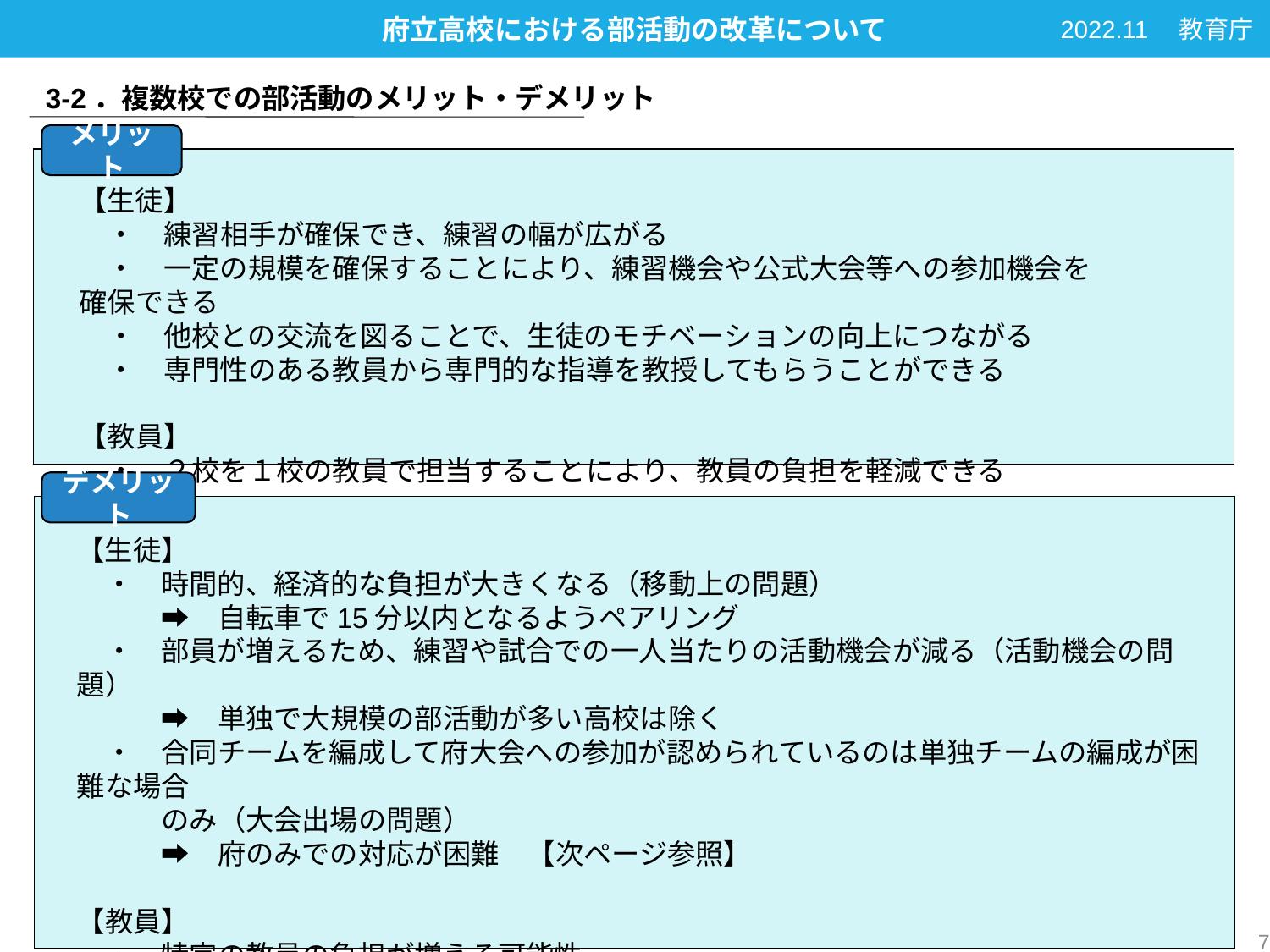

府立高校における部活動の改革について
2022.11　教育庁
3-2．複数校での部活動のメリット・デメリット
メリット

【生徒】
　・　練習相手が確保でき、練習の幅が広がる
　・　一定の規模を確保することにより、練習機会や公式大会等への参加機会を確保できる
　・　他校との交流を図ることで、生徒のモチベーションの向上につながる
　・　専門性のある教員から専門的な指導を教授してもらうことができる

【教員】
　・　２校を１校の教員で担当することにより、教員の負担を軽減できる
デメリット

【生徒】
　・　時間的、経済的な負担が大きくなる（移動上の問題）
　　　➡　自転車で15分以内となるようペアリング
　・　部員が増えるため、練習や試合での一人当たりの活動機会が減る（活動機会の問題）
　　　➡　単独で大規模の部活動が多い高校は除く
　・　合同チームを編成して府大会への参加が認められているのは単独チームの編成が困難な場合
　　　のみ（大会出場の問題）
　　　➡　府のみでの対応が困難　【次ページ参照】

【教員】
　・　特定の教員の負担が増える可能性
　　　➡　部活動指導員等の専門的指導者の配置を検討
7